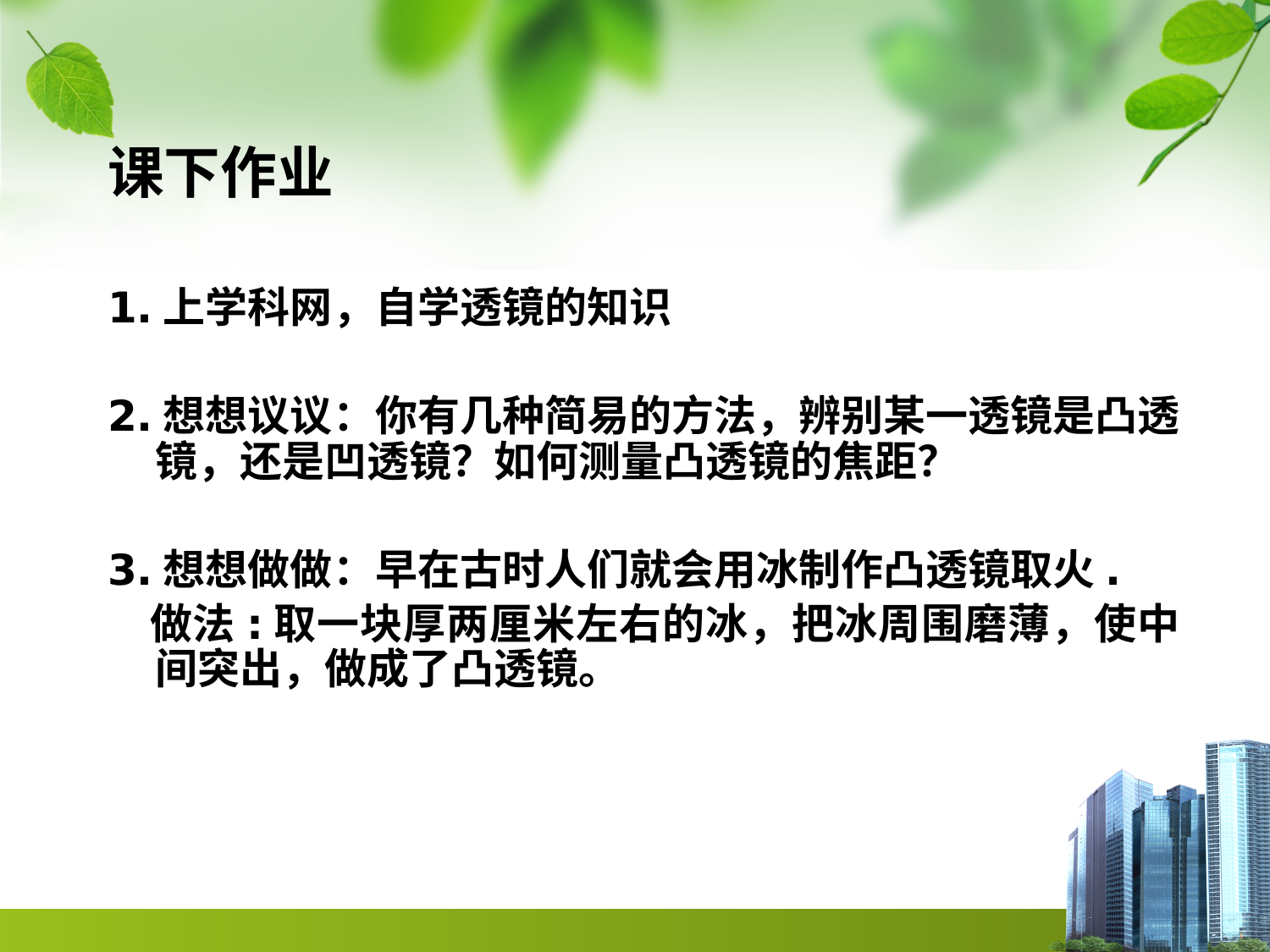

# 课下作业

1.上学科网，自学透镜的知识

2.想想议议：你有几种简易的方法，辨别某一透镜是凸透镜，还是凹透镜？如何测量凸透镜的焦距？

3.想想做做：早在古时人们就会用冰制作凸透镜取火.
   做法:取一块厚两厘米左右的冰，把冰周围磨薄，使中间突出，做成了凸透镜。